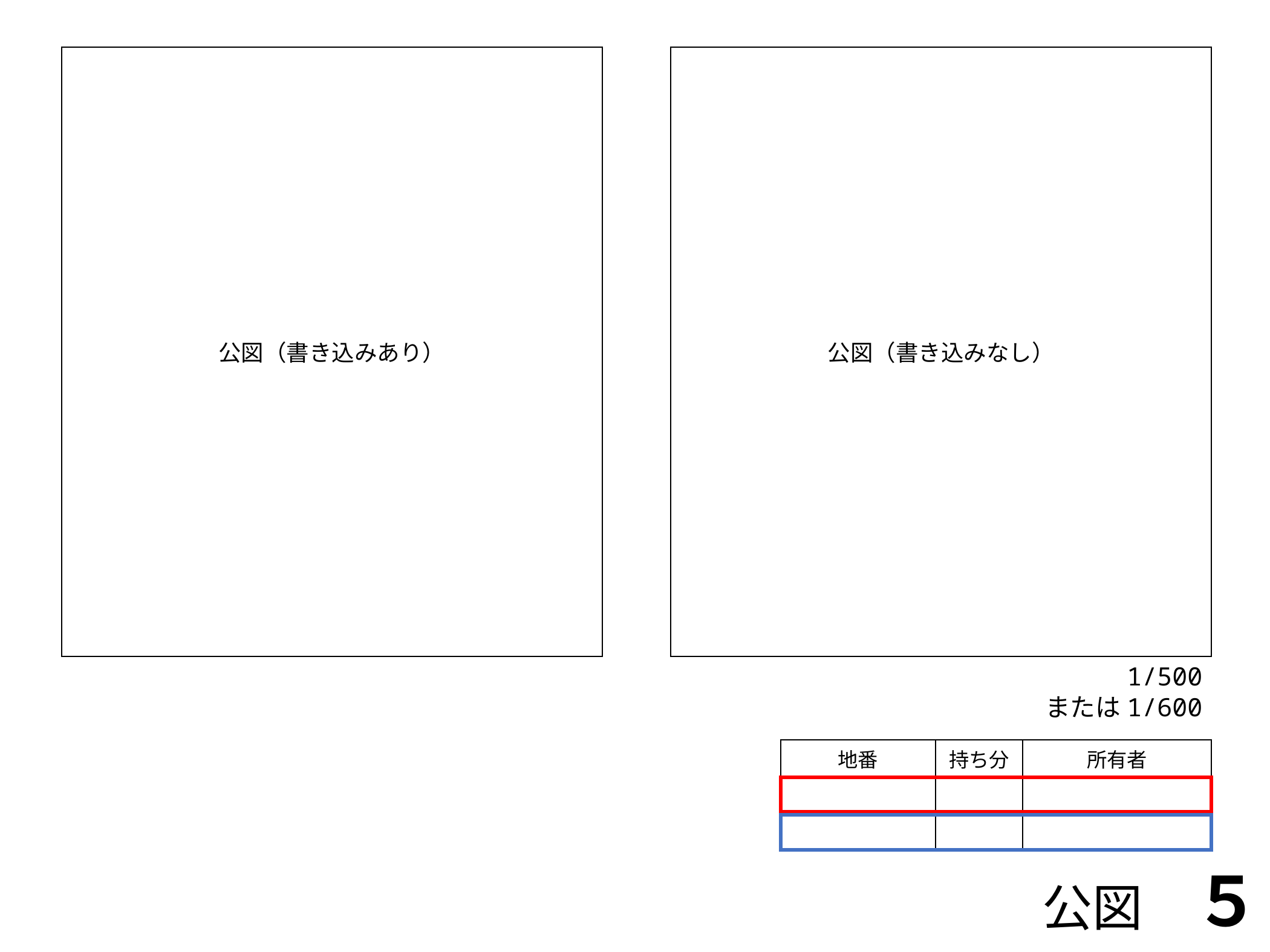

公図（書き込みあり）
公図（書き込みなし）
1/500
または1/600
| 地番 | 持ち分 | 所有者 |
| --- | --- | --- |
|  |  |  |
|  |  |  |

公図　５